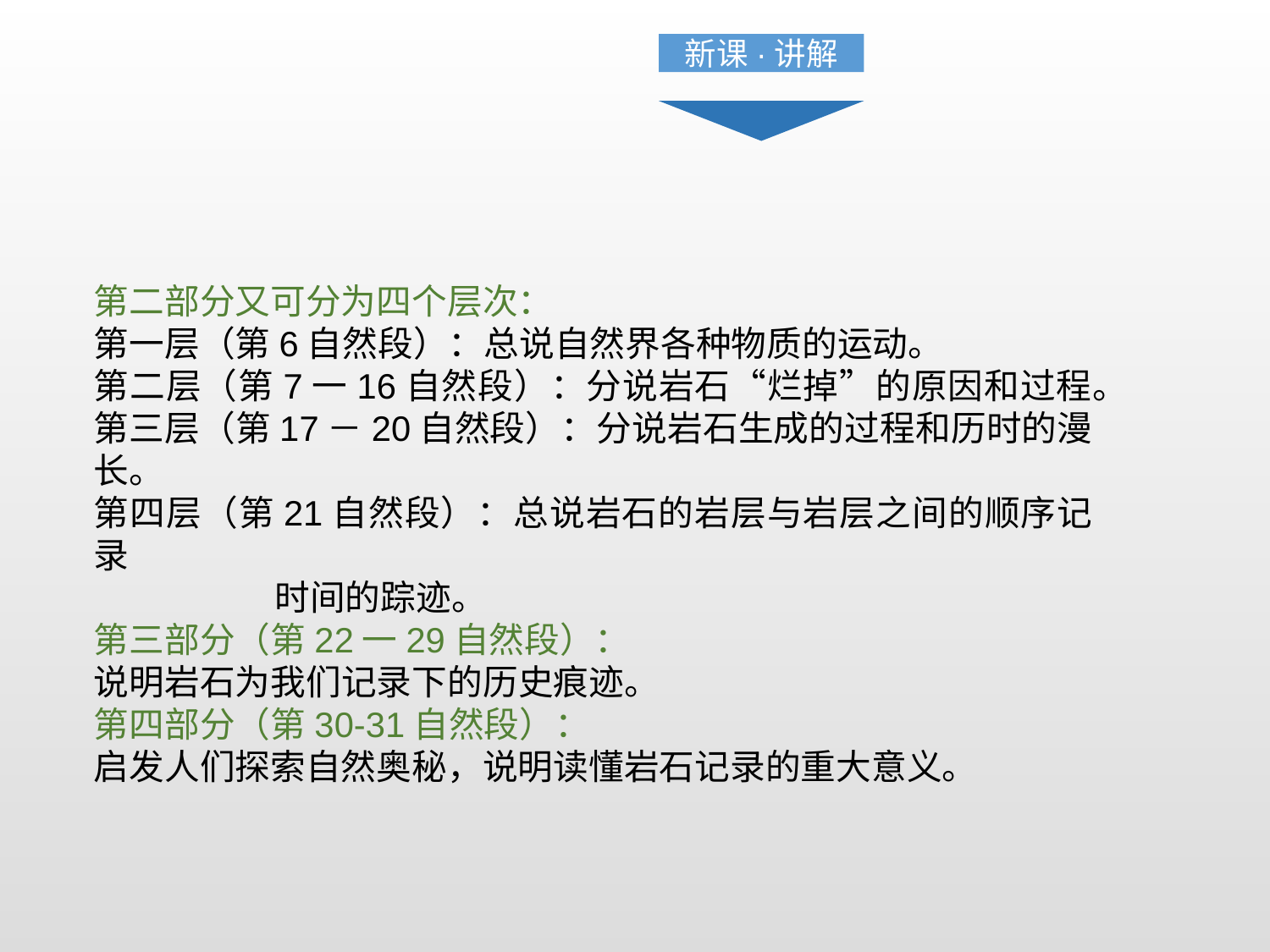

新课·讲解

第二部分又可分为四个层次：
第一层（第6自然段）：总说自然界各种物质的运动。
第二层（第7一16自然段）：分说岩石“烂掉”的原因和过程。
第三层（第17－20自然段）：分说岩石生成的过程和历时的漫长。
第四层（第21自然段）：总说岩石的岩层与岩层之间的顺序记录
                      时间的踪迹。
第三部分（第22一29自然段）：
说明岩石为我们记录下的历史痕迹。
第四部分（第30-31自然段）：
启发人们探索自然奥秘，说明读懂岩石记录的重大意义。